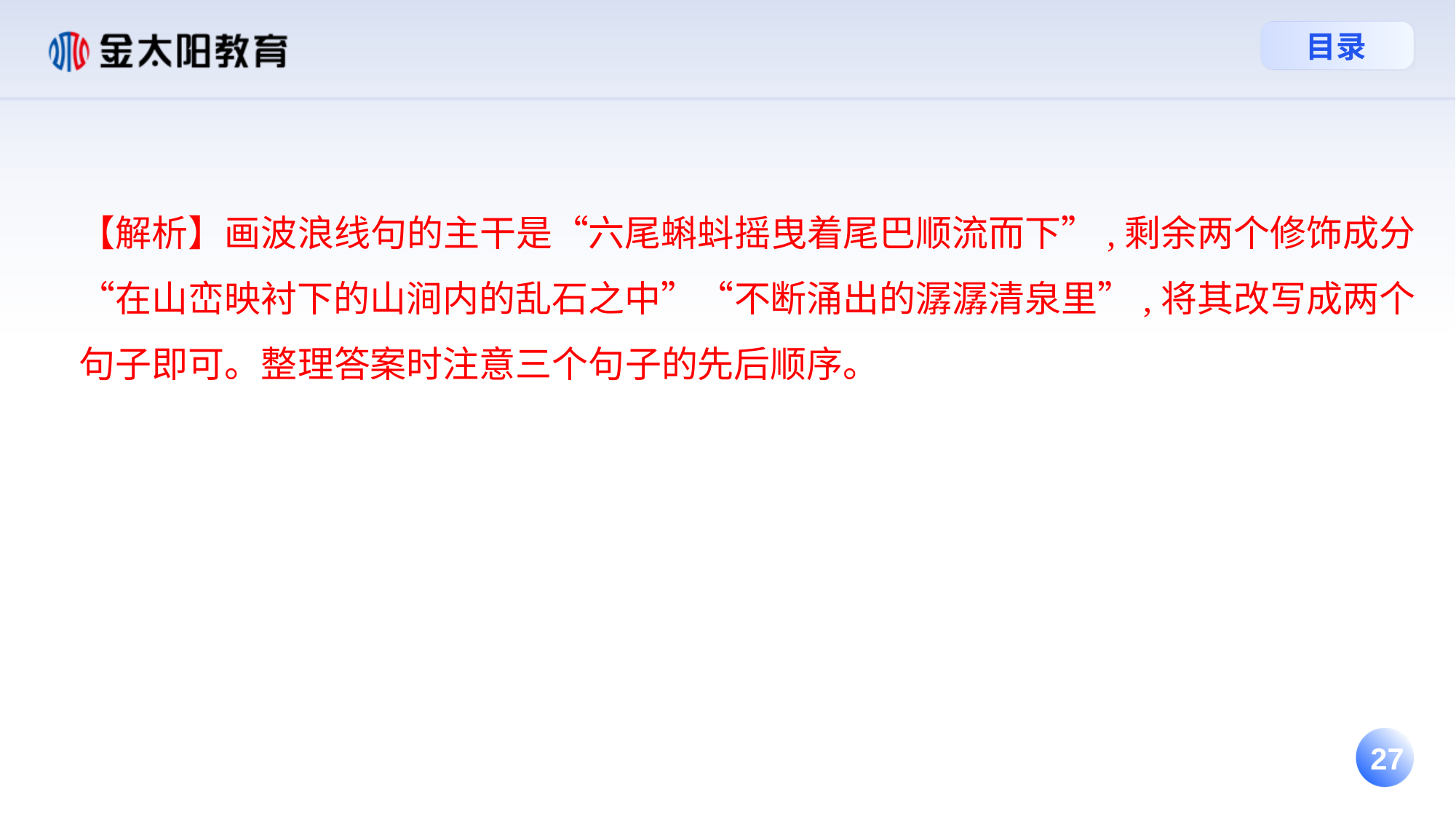

【解析】画波浪线句的主干是“六尾蝌蚪摇曳着尾巴顺流而下”,剩余两个修饰成分“在山峦映衬下的山涧内的乱石之中”“不断涌出的潺潺清泉里”,将其改写成两个句子即可。整理答案时注意三个句子的先后顺序。